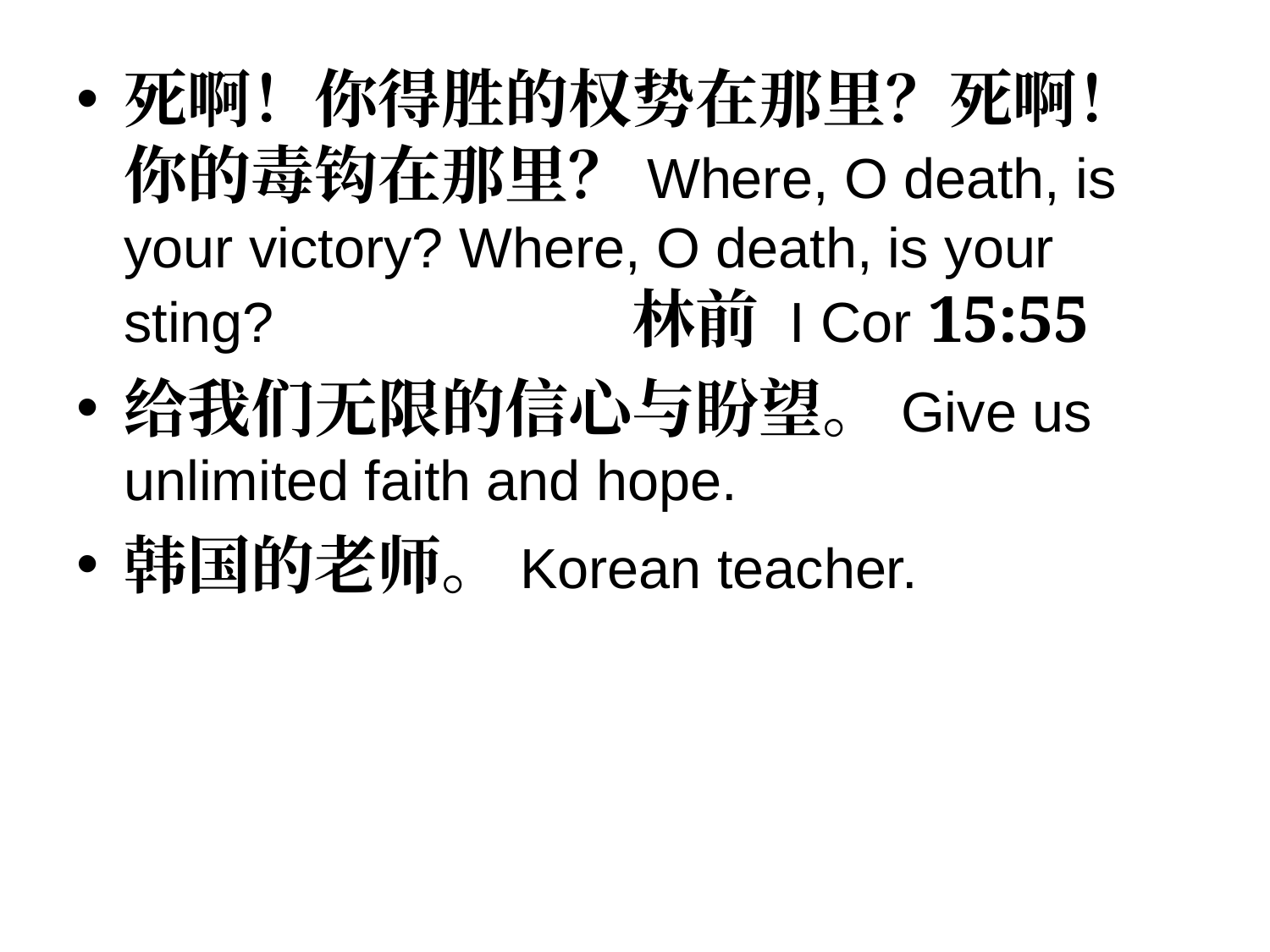

死啊！你得胜的权势在那里？死啊！你的毒钩在那里？Where, O death, is your victory? Where, O death, is your sting?			林前 I Cor 15:55
给我们无限的信心与盼望。Give us unlimited faith and hope.
韩国的老师。Korean teacher.